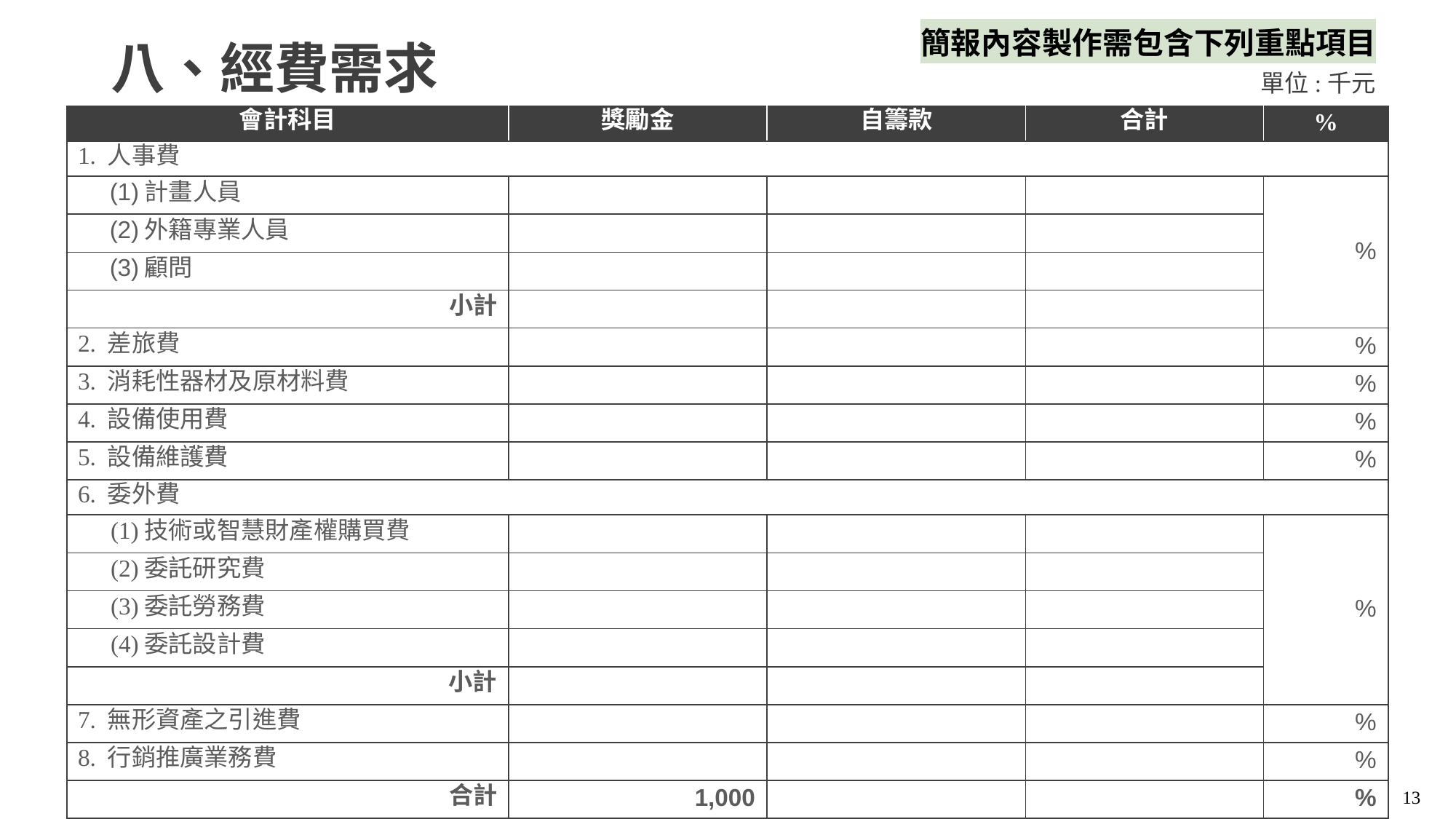

簡報內容製作需包含下列重點項目
八、經費需求
單位:千元
| 會計科目 | 獎勵金 | 自籌款 | 合計 | % |
| --- | --- | --- | --- | --- |
| 1. 人事費 |  |  |  |  |
| (1)計畫人員 |  |  |  | % |
| (2)外籍專業人員 |  |  |  |  |
| (3)顧問 |  |  |  |  |
| 小計 |  |  |  |  |
| 2. 差旅費 |  |  |  | % |
| 3. 消耗性器材及原材料費 |  |  |  | % |
| 4. 設備使用費 |  |  |  | % |
| 5. 設備維護費 |  |  |  | % |
| 6. 委外費 |  |  |  |  |
| (1)技術或智慧財產權購買費 |  |  |  | % |
| (2)委託研究費 |  |  |  |  |
| (3)委託勞務費 |  |  |  |  |
| (4)委託設計費 |  |  |  |  |
| 小計 |  |  |  |  |
| 7. 無形資產之引進費 |  |  |  | % |
| 8. 行銷推廣業務費 |  |  |  | % |
| 合計 | 1,000 |  |  | % |
| 百分比 | % | % | % |  |
13